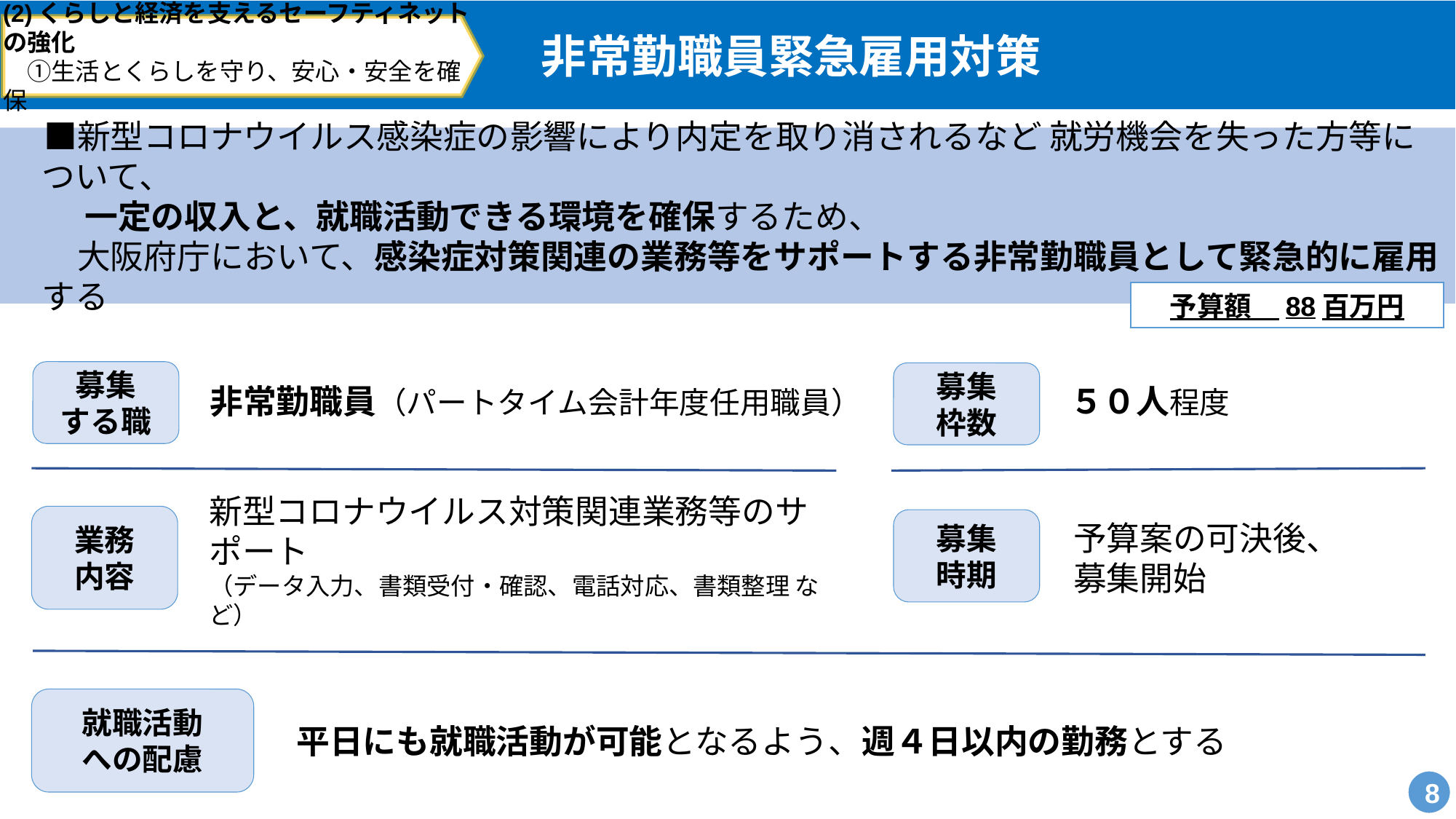

非常勤職員緊急雇用対策
(2)くらしと経済を支えるセーフティネットの強化
　①生活とくらしを守り、安心・安全を確保
　■新型コロナウイルス感染症の影響により内定を取り消されるなど 就労機会を失った方等について、
　　 一定の収入と、就職活動できる環境を確保するため、
　　大阪府庁において、感染症対策関連の業務等をサポートする非常勤職員として緊急的に雇用する
予算額　88百万円
非常勤職員（パートタイム会計年度任用職員）
５０人程度
募集
する職
募集
枠数
新型コロナウイルス対策関連業務等のサポート
（データ入力、書類受付・確認、電話対応、書類整理 など）
業務
内容
予算案の可決後、
募集開始
募集
時期
平日にも就職活動が可能となるよう、週４日以内の勤務とする
就職活動
への配慮

8